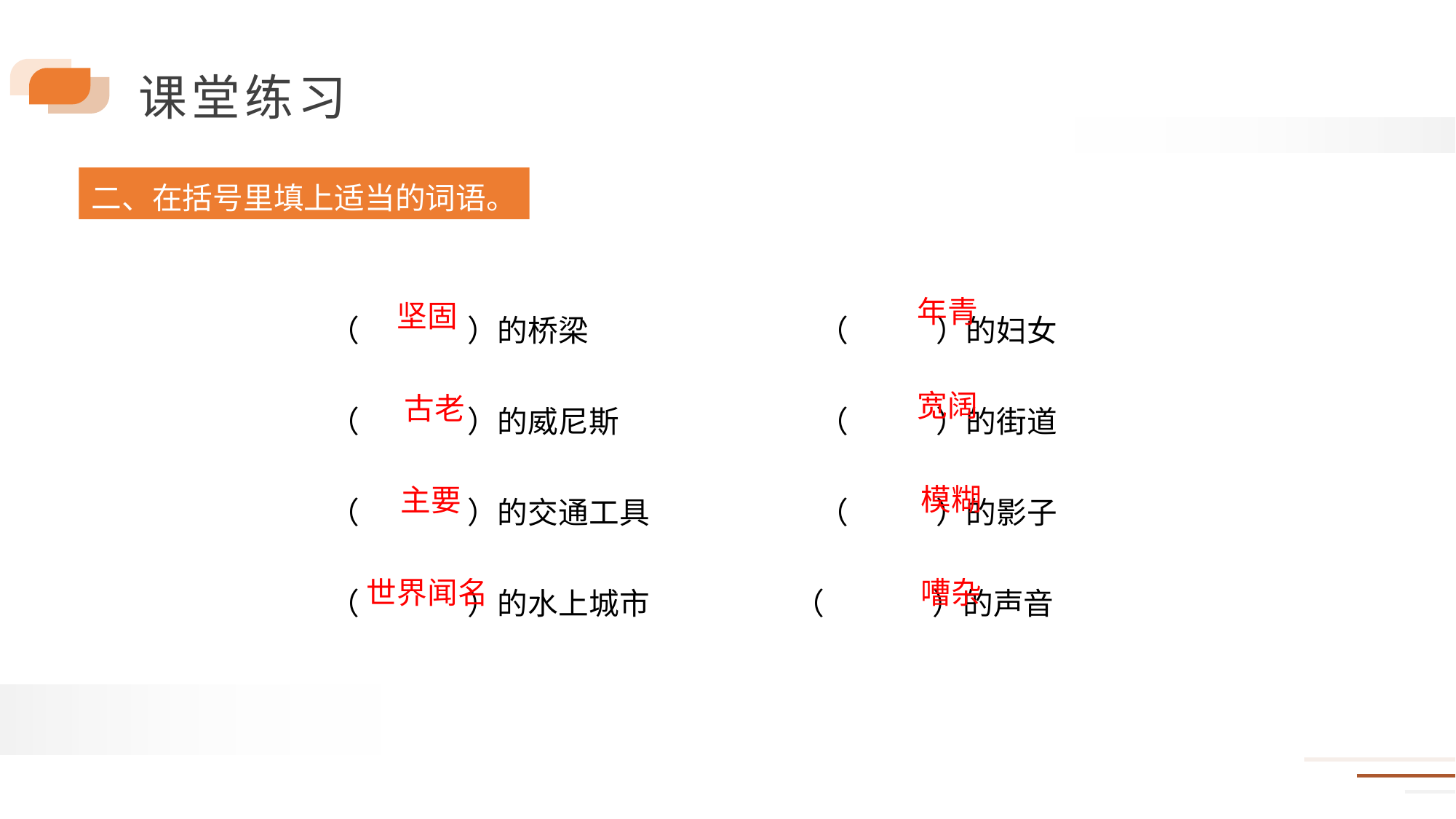

二、在括号里填上适当的词语。
（                ）的桥梁　　　　                （             ）的妇女
（                ）的威尼斯　　　                （             ）的街道
（                ）的交通工具　　                （             ）的影子
（                ）的水上城市　                 （                ）的声音
年青
坚固
宽阔
 古老
 模糊
主要
世界闻名
 嘈杂